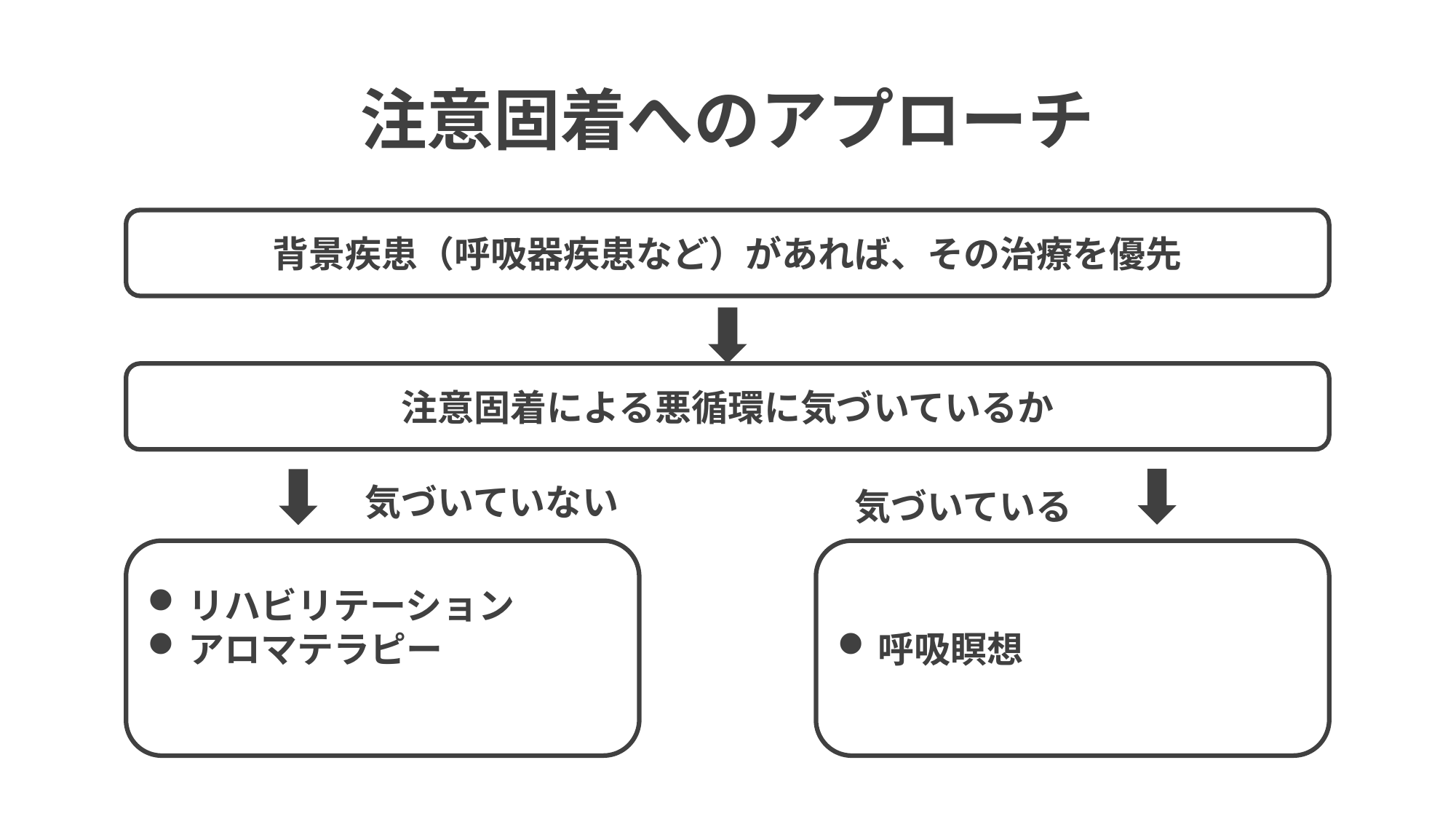

注意固着へのアプローチ
背景疾患（呼吸器疾患など）があれば、その治療を優先

注意固着による悪循環に気づいているか
気づいていない

気づいている
リハビリテーション
アロマテラピー

呼吸瞑想